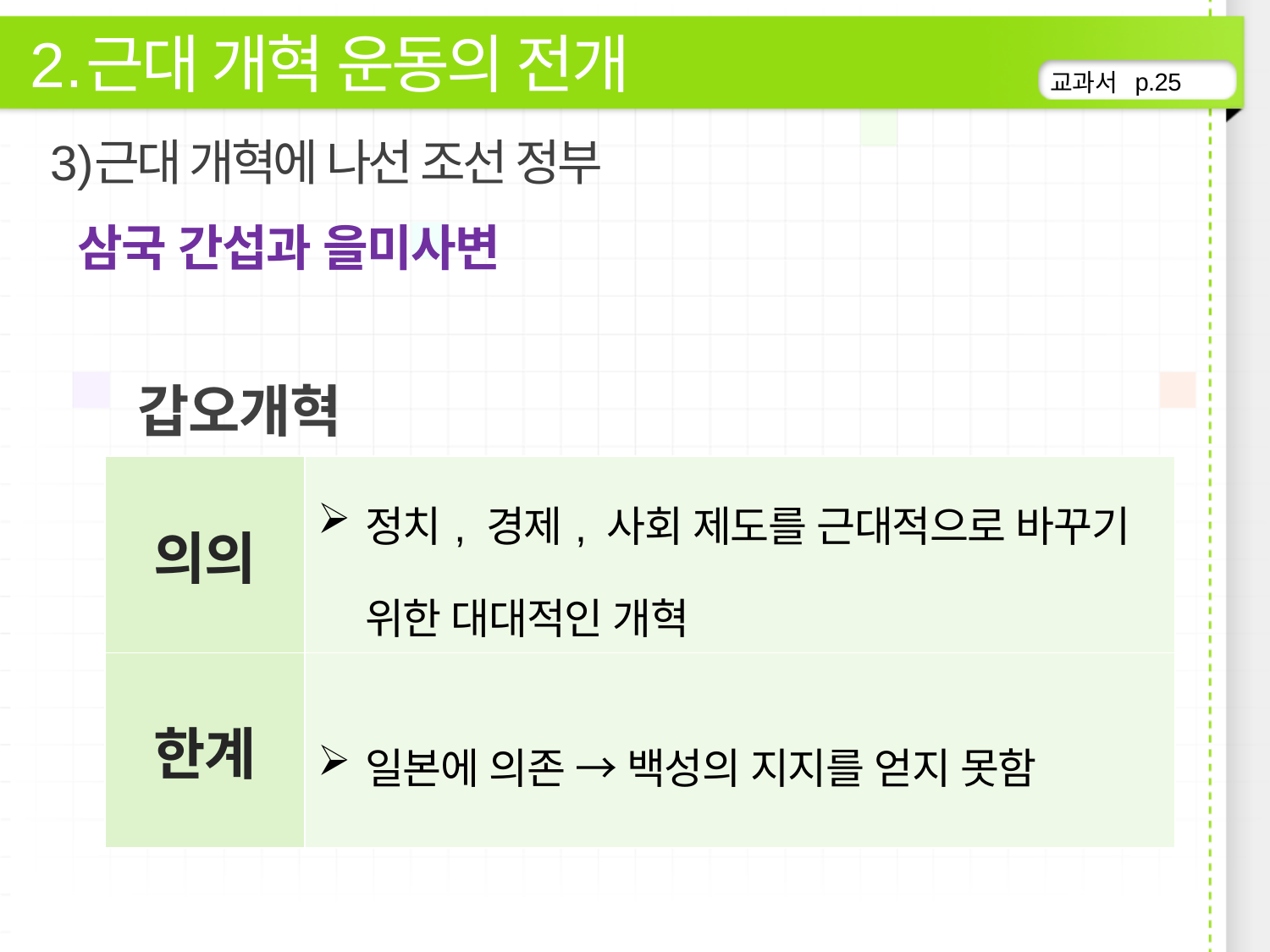

근대 개혁 운동의 전개
p.25
근대 개혁에 나선 조선 정부
삼국 간섭과 을미사변
갑오개혁
| 의의 | 정치, 경제, 사회 제도를 근대적으로 바꾸기 위한 대대적인 개혁 |
| --- | --- |
| 한계 | 일본에 의존 → 백성의 지지를 얻지 못함 |